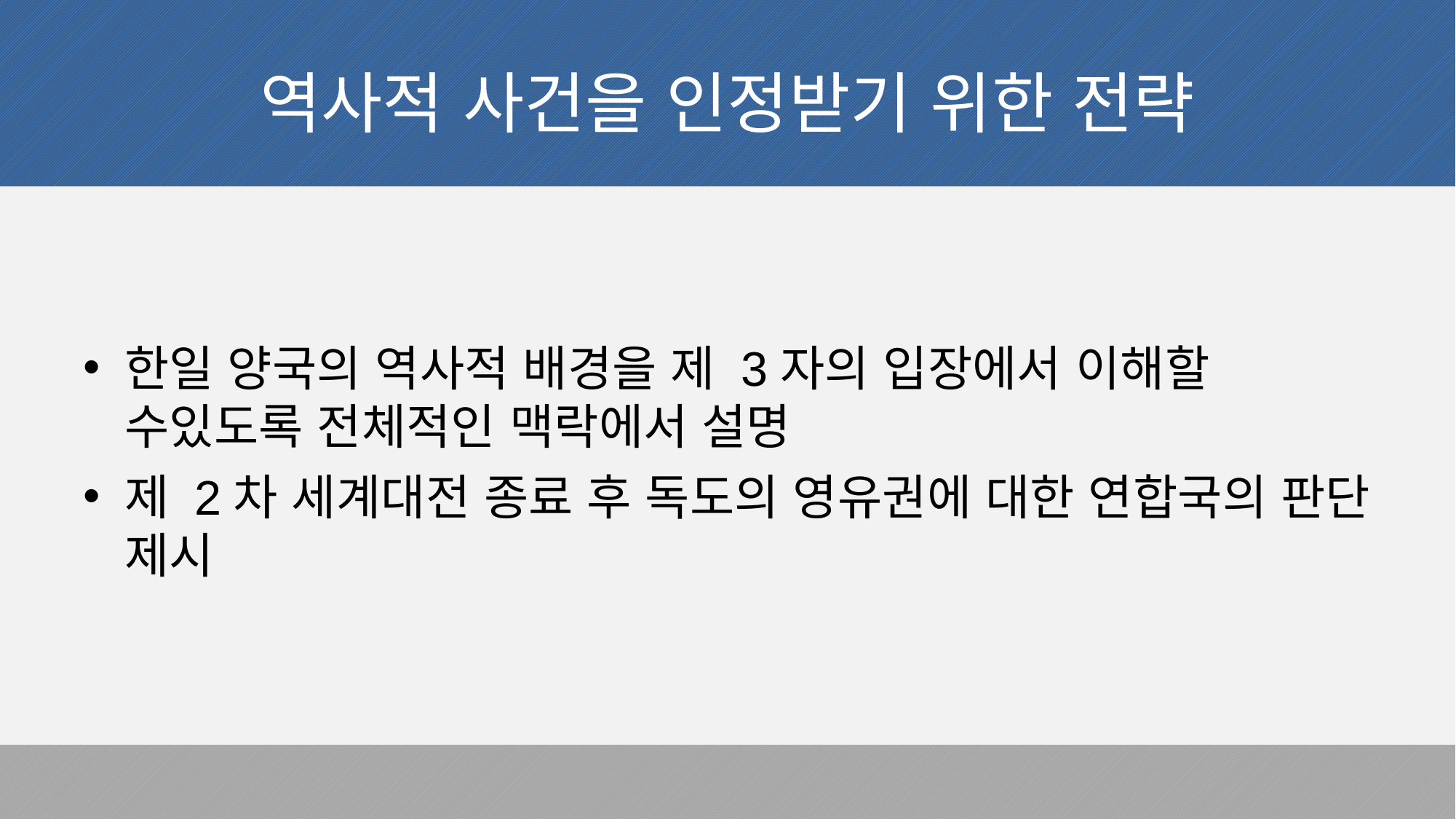

# 역사적 사건을 인정받기 위한 전략

한일 양국의 역사적 배경을 제 3자의 입장에서 이해할 수있도록 전체적인 맥락에서 설명
제 2차 세계대전 종료 후 독도의 영유권에 대한 연합국의 판단 제시